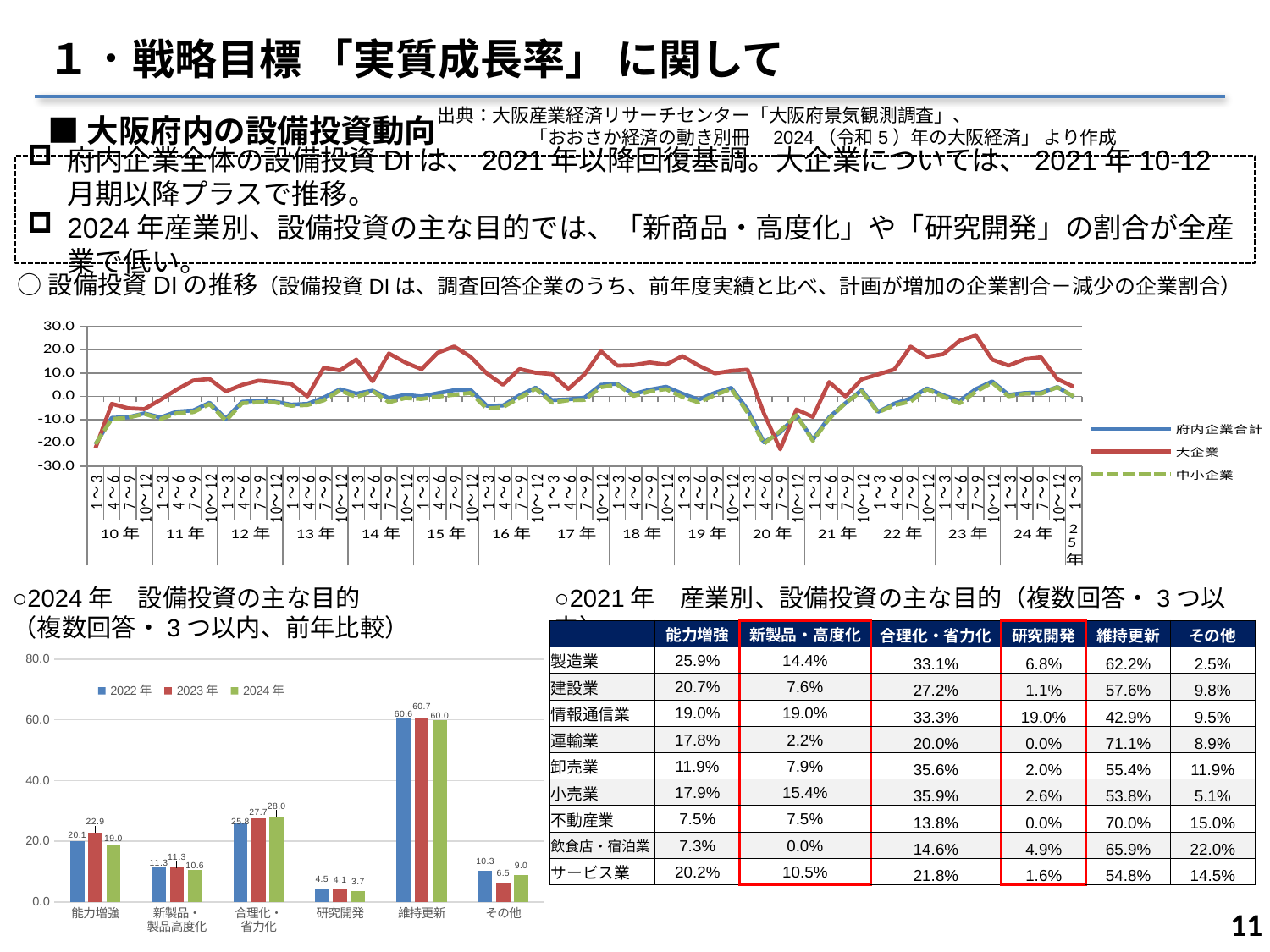

１．戦略目標 「実質成長率」 に関して
出典：大阪産業経済リサーチセンター「大阪府景気観測調査」、
　　　　　「おおさか経済の動き別冊　2024（令和5）年の大阪経済」 より作成
■大阪府内の設備投資動向
府内企業全体の設備投資DIは、2021年以降回復基調。大企業については、2021年10-12月期以降プラスで推移。
2024年産業別、設備投資の主な目的では、「新商品・高度化」や「研究開発」の割合が全産業で低い。
○設備投資DIの推移（設備投資DIは、調査回答企業のうち、前年度実績と比べ、計画が増加の企業割合－減少の企業割合）

### Chart

| Category | 府内企業合計 | 大企業 | 中小企業 |
|---|---|---|---|
| 1～3 | -20.62163777644949 | -22.22222222222222 | -20.51621442753144 |
| 4～6 | -9.179926560587514 | -3.174603174603174 | -9.681787406905892 |
| 7～9 | -8.932714617169372 | -5.063291139240508 | -9.144350097975183 |
| 10～12 | -7.283090563647878 | -5.442176870748302 | -7.483962936564506 |
| 1～3 | -9.0 | -1.3999999999999986 | -9.7 |
| 4～6 | -6.4990803188228075 | 3.030303030303031 | -7.18157181571816 |
| 7～9 | -6.0256410256410255 | 6.87022900763359 | -6.766381766381768 |
| 10～12 | -2.7152317880794694 | 7.5000000000000036 | -3.2727272727272734 |
| 1～3 | -9.57116221255438 | 2.1739130434782616 | -10.38781163434903 |
| 4～6 | -2.3000000000000007 | 5.0 | -2.8999999999999986 |
| 7～9 | -1.799999999999999 | 6.799999999999997 | -2.4999999999999982 |
| 10～12 | -2.1999999999999993 | 6.199999999999999 | -2.5999999999999996 |
| 1～3 | -3.5 | 5.400000000000002 | -3.9999999999999982 |
| 4～6 | -3.200000000000001 | 0.0 | -3.700000000000001 |
| 7～9 | -0.5000000000000018 | 12.300000000000002 | -1.700000000000001 |
| 10～12 | 3.0999999999999996 | 11.2 | 2.6000000000000014 |
| 1～3 | 1.1999999999999993 | 15.900000000000002 | -0.29999999999999893 |
| 4～6 | 2.5 | 6.5000000000000036 | 2.3000000000000007 |
| 7～9 | -0.7000000000000011 | 18.5 | -2.5 |
| 10～12 | 0.7000000000000011 | 14.599999999999998 | -0.6999999999999975 |
| 1～3 | 0.0 | 11.7 | -1.1000000000000014 |
| 4～6 | 1.3999999999999986 | 18.800000000000004 | -0.09999999999999964 |
| 7～9 | 2.6999999999999993 | 21.5 | 0.6999999999999993 |
| 10～12 | 2.9000000000000004 | 17.1 | 1.5000000000000018 |
| 1～3 | -4.000000000000002 | 9.900000000000002 | -5.200000000000003 |
| 4～6 | -3.8999999999999986 | 5.0 | -4.6 |
| 7～9 | 0.40000000000000036 | 11.799999999999999 | -0.7000000000000011 |
| 10～12 | 3.8000000000000007 | 10.2 | 3.3000000000000007 |
| 1～3 | -1.6000000000000032 | 9.600000000000001 | -2.6999999999999993 |
| 4～6 | -1.2507817385866176 | 3.225806451612904 | -1.6563146997929596 |
| 7～9 | -0.5235602094240814 | 9.565217391304348 | -1.4999999999999982 |
| 10～12 | 5.0237610319076715 | 19.469026548672566 | 3.9789789789789793 |
| 1～3 | 5.423476968796434 | 13.26530612244898 | 5.098684210526319 |
| 4～6 | 1.0056568196103068 | 13.492063492063496 | 0.20775623268698062 |
| 7～9 | 2.90933694181326 | 14.615384615384613 | 2.116402116402117 |
| 10～12 | 4.183813443072701 | 13.675213675213673 | 3.1555221637866264 |
| 1～3 | 1.1805555555555571 | 17.35537190082644 | -0.22970903522205433 |
| 4～6 | -1.3862633900441104 | 13.274336283185841 | -2.6045236463331047 |
| 7～9 | 1.5822784810126578 | 9.917355371900822 | 0.6254343293954125 |
| 10～12 | 3.6745406824146976 | 11.016949152542374 | 3.225806451612902 |
| 1～3 | -5.656819610307984 | 11.538461538461537 | -6.9830508474576245 |
| 4～6 | -19.7064989517819 | -7.258064516129 | -20.3745743473326 |
| 7～9 | -15.4852780806979 | -22.7272727272727 | -14.8672566371682 |
| 10～12 | -8.1194029850746 | -5.6074766355141 | -8.0362929358392 |
| 1～3 | -18.578916715201 | -8.8235294117647 | -19.1046658259773 |
| 4～6 | -8.9323467230444 | 6.1946902654868 | -9.5898324667822 |
| 7～9 | -2.9047875201721 | 0.0 | -2.787456445993 |
| 10～12 | 2.7920227920228 | 7.4074074074074 | 2.2374145431945 |
| 1～3 | -6.6221480244853 | 9.4736842105263 | -6.8360556563824 |
| 4～6 | -3.1065881092662 | 11.6071428571429 | -3.7900874635569 |
| 7～9 | -0.837520938023401 | 21.4285714285714 | -2.1804966686857 |
| 10～12 | 3.476821192053 | 17.0212765957447 | 3.1026252983293 |
| 1～3 | 0.5229517722255004 | 18.181818181818198 | -0.0630119722748006 |
| 4～6 | -1.8763796909492 | 23.9583333333334 | -2.9761904761904 |
| 7～9 | 3.1573217201959984 | 26.21359223300973 | 2.0503807850028988 |
| 10～12 | 6.51026392961872 | 15.85365853658539 | 5.94184576485458 |
| 1～3 | 0.6993006993007 | 13.265306122449 | 0.06333122229260013 |
| 4～6 | 1.4866204162537162 | 16.049382716049383 | 1.1578947368421062 |
| 7～9 | 1.628352490421456 | 16.85393258426966 | 1.171676006113092 |
| 10～12 | 4.0629761300152385 | 7.4468085106383 | 3.950216450216452 |
| 1～3 | -0.2044989775051107 | 4.166666666666664 | 0.0 |
○2024年　設備投資の主な目的
（複数回答・3つ以内、前年比較）
○2021年　産業別、設備投資の主な目的（複数回答・3つ以内）
|  | 能力増強 | 新製品・高度化 | 合理化・省力化 | 研究開発 | 維持更新 | その他 |
| --- | --- | --- | --- | --- | --- | --- |
| 製造業 | 25.9% | 14.4% | 33.1% | 6.8% | 62.2% | 2.5% |
| 建設業 | 20.7% | 7.6% | 27.2% | 1.1% | 57.6% | 9.8% |
| 情報通信業 | 19.0% | 19.0% | 33.3% | 19.0% | 42.9% | 9.5% |
| 運輸業 | 17.8% | 2.2% | 20.0% | 0.0% | 71.1% | 8.9% |
| 卸売業 | 11.9% | 7.9% | 35.6% | 2.0% | 55.4% | 11.9% |
| 小売業 | 17.9% | 15.4% | 35.9% | 2.6% | 53.8% | 5.1% |
| 不動産業 | 7.5% | 7.5% | 13.8% | 0.0% | 70.0% | 15.0% |
| 飲食店・宿泊業 | 7.3% | 0.0% | 14.6% | 4.9% | 65.9% | 22.0% |
| サービス業 | 20.2% | 10.5% | 21.8% | 1.6% | 54.8% | 14.5% |

### Chart

| Category | 2022年 | 2023年 | 2024年 |
|---|---|---|---|
| 能力増強 | 20.074812967581 | 22.8650137741047 | 18.953488372093023 |
| 新製品・
製品高度化 | 11.3466334164589 | 11.2947658402204 | 10.58139534883721 |
| 合理化・
省力化 | 25.8104738154614 | 27.6859504132231 | 28.02325581395349 |
| 研究開発 | 4.48877805486284 | 4.13223140495868 | 3.7209302325581395 |
| 維持更新 | 60.5985037406484 | 60.7438016528926 | 60.0 |
| その他 | 10.3491271820449 | 6.47382920110193 | 8.953488372093023 |
11